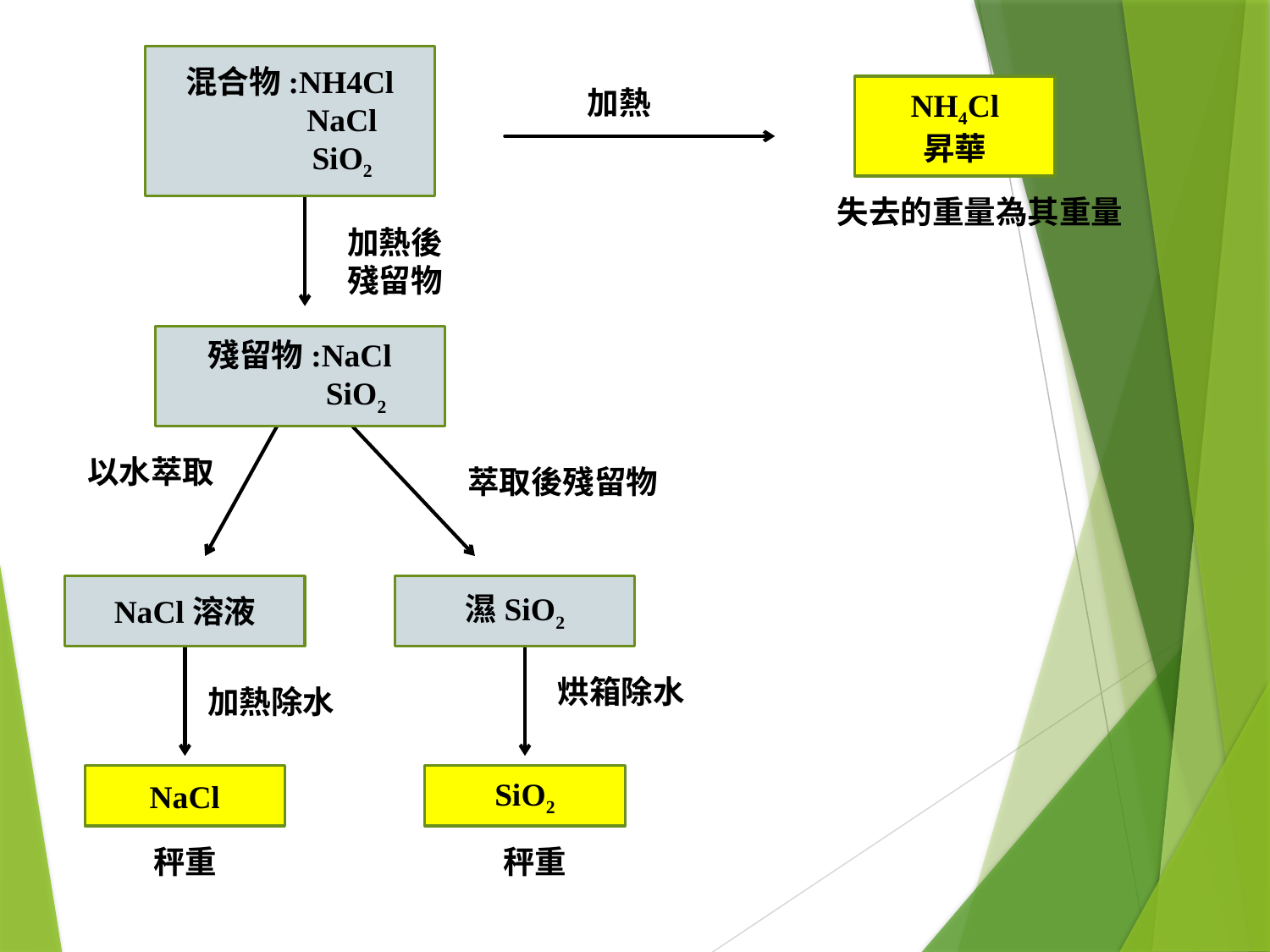

混合物:NH4Cl
             NaCl
             SiO2
加熱
NH4Cl
昇華
失去的重量為其重量
加熱後殘留物
殘留物:NaCl
              SiO2
以水萃取
萃取後殘留物
NaCl溶液
濕SiO2
烘箱除水
加熱除水
NaCl
SiO2
秤重
秤重